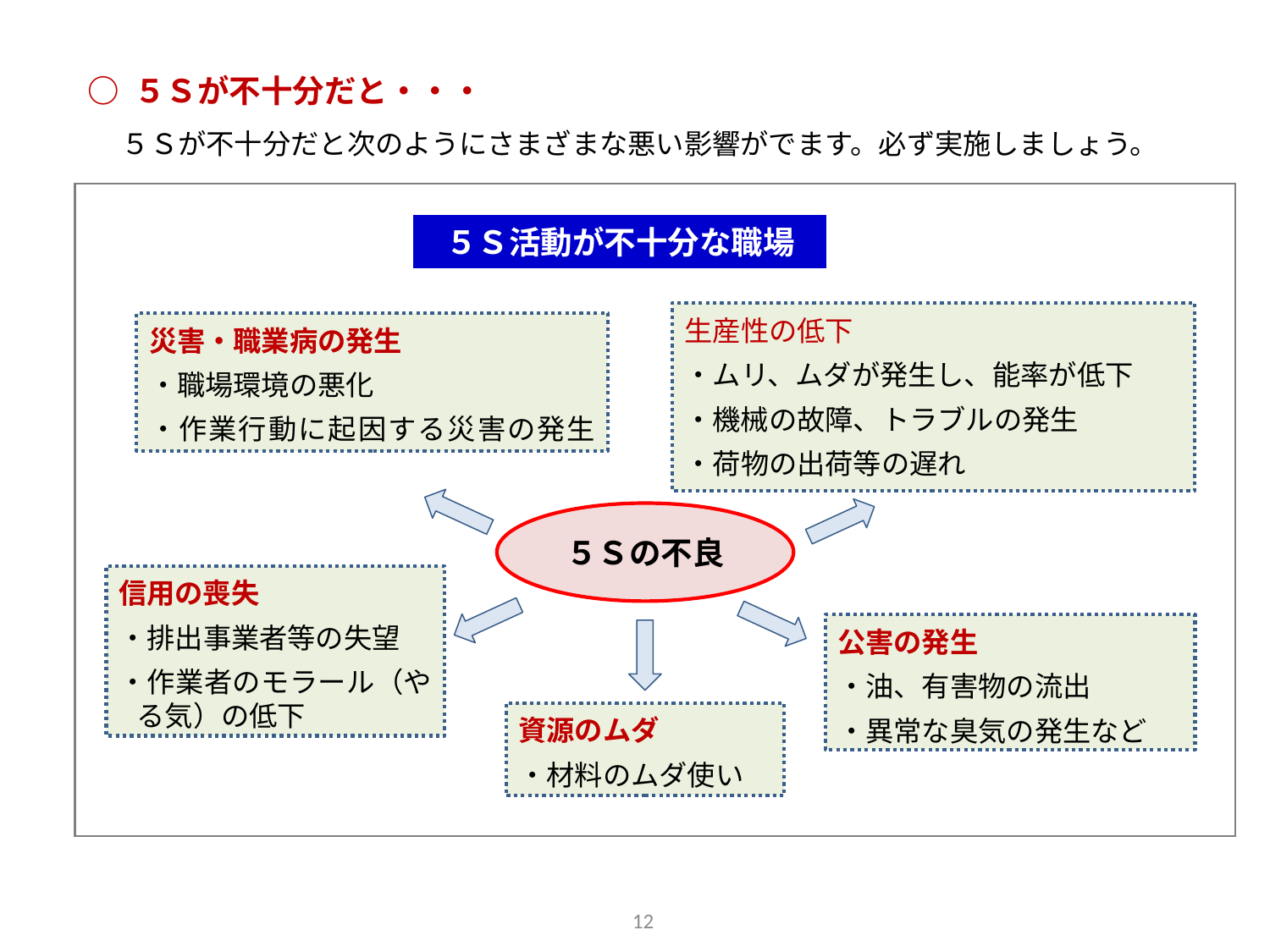

○ ５Ｓが不十分だと・・・
　 ５Ｓが不十分だと次のようにさまざまな悪い影響がでます。必ず実施しましょう。

５Ｓ活動が不十分な職場
生産性の低下
・ムリ、ムダが発生し、能率が低下
・機械の故障、トラブルの発生
・荷物の出荷等の遅れ
災害・職業病の発生
・職場環境の悪化
・作業行動に起因する災害の発生

５Ｓの不良

信用の喪失
・排出事業者等の失望
・作業者のモラール（やる気）の低下

公害の発生
・油、有害物の流出
・異常な臭気の発生など

資源のムダ
・材料のムダ使い
12